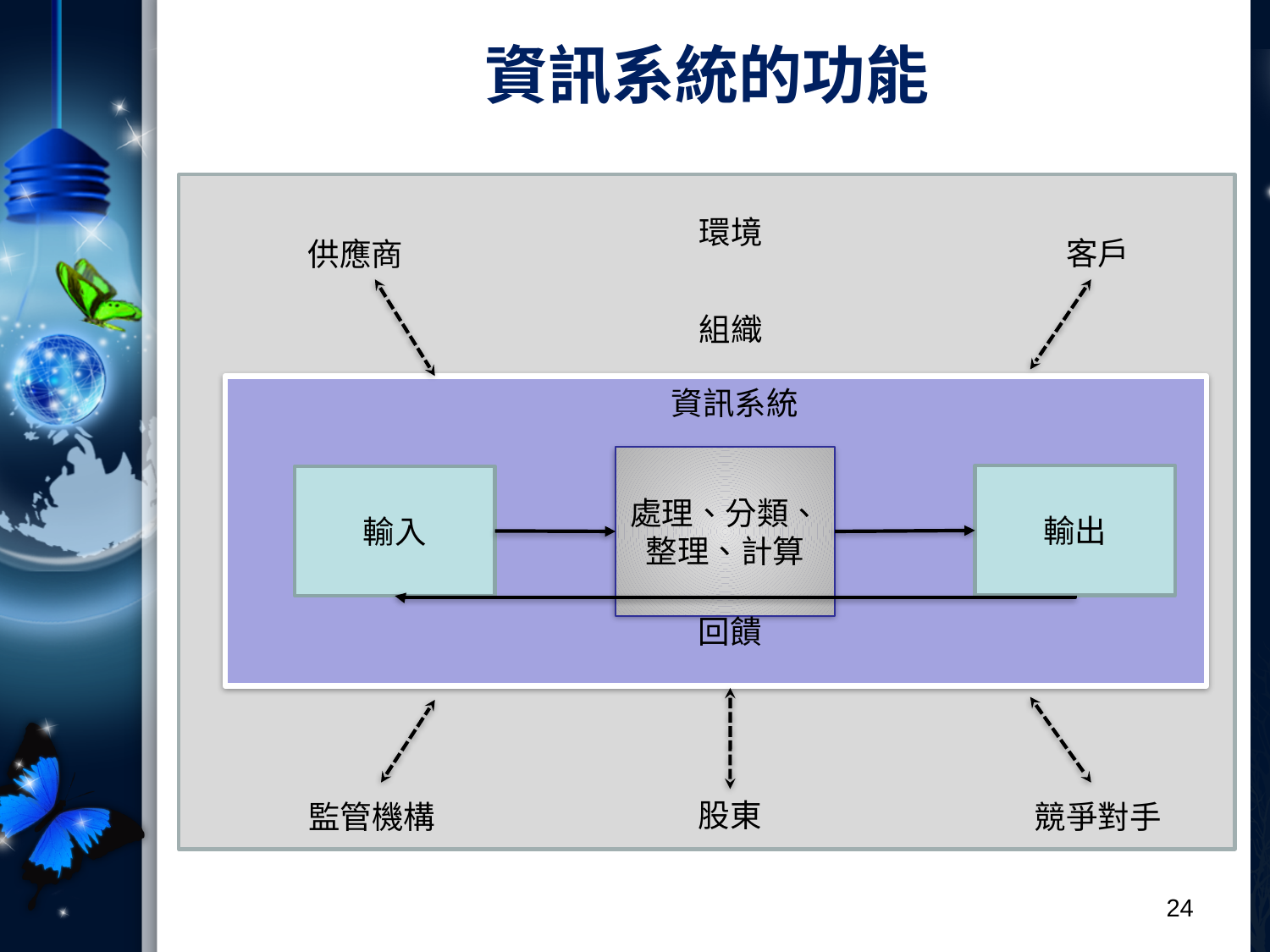

# 資訊系統的功能

環境
客戶
供應商
組織

資訊系統
處理、分類、
整理、計算
輸出
輸入
回饋
股東
競爭對手
監管機構
24